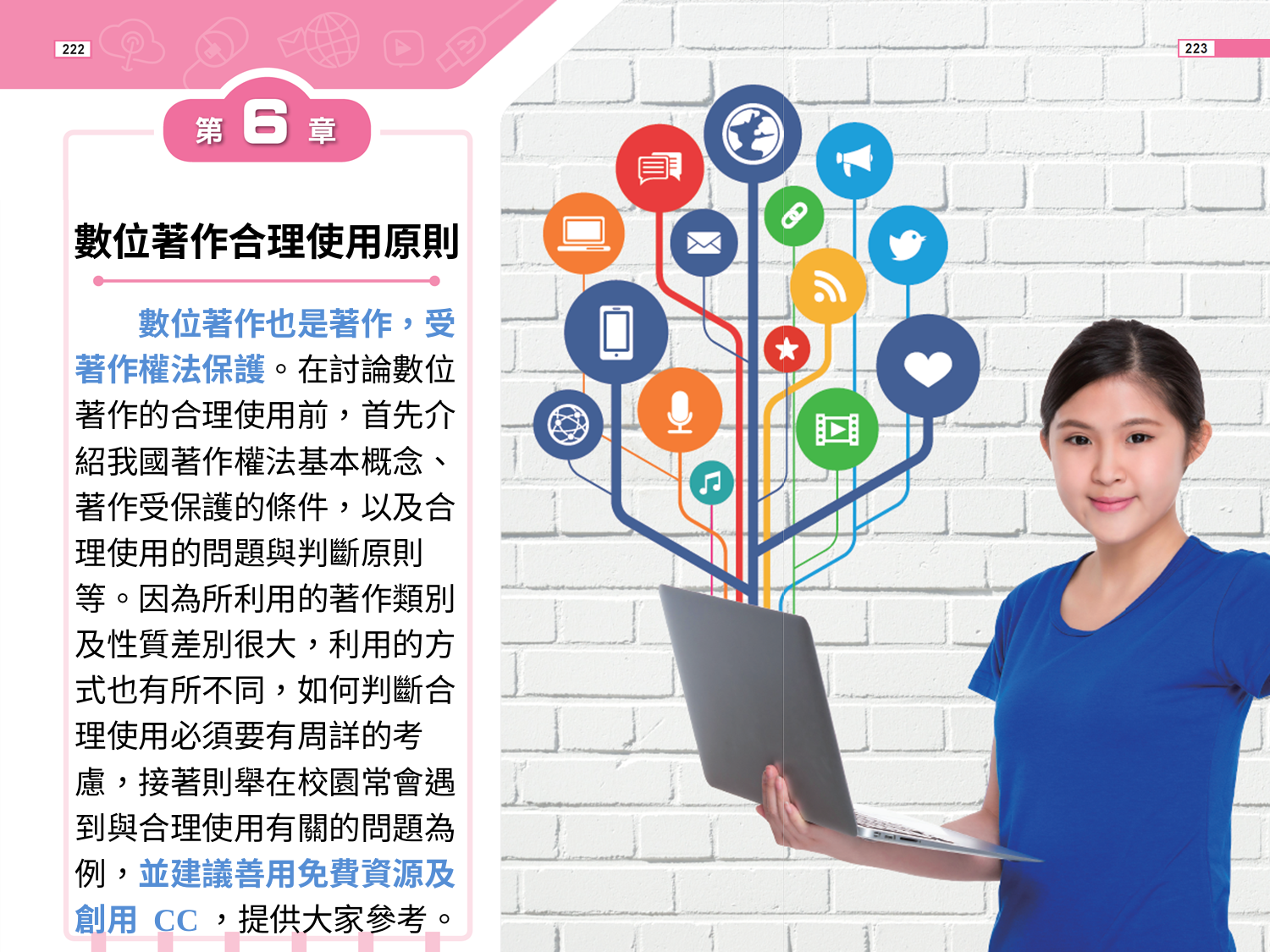

數位著作合理使用原則
　　數位著作也是著作，受著作權法保護。在討論數位著作的合理使用前，首先介紹我國著作權法基本概念、著作受保護的條件，以及合理使用的問題與判斷原則等。因為所利用的著作類別及性質差別很大，利用的方式也有所不同，如何判斷合理使用必須要有周詳的考慮，接著則舉在校園常會遇到與合理使用有關的問題為例，並建議善用免費資源及創用 CC，提供大家參考。